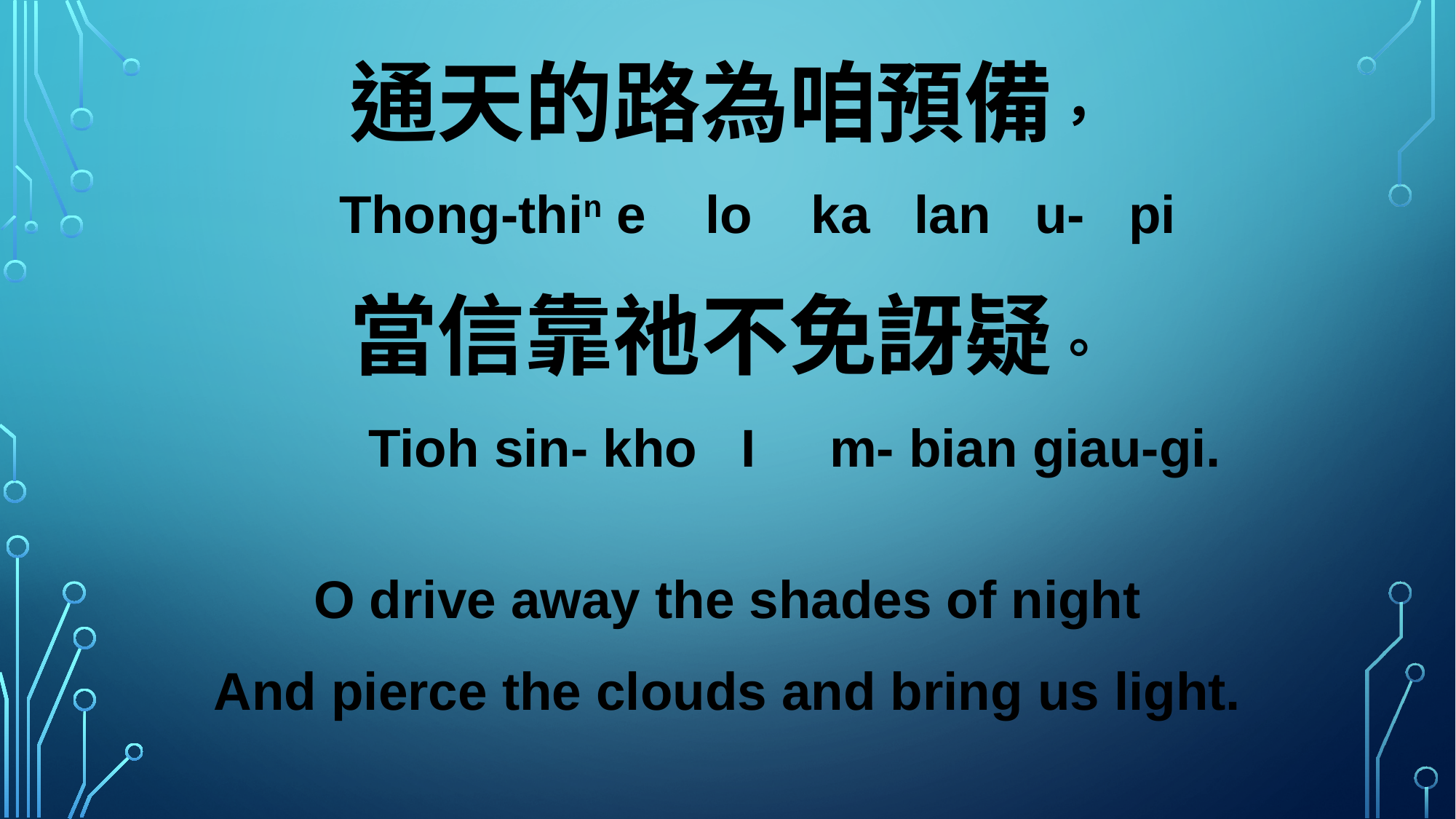

通天的路為咱預備，
         Thong-thin e    lo    ka   lan   u-   pi
當信靠祂不免訝疑。
           Tioh sin- kho   I     m- bian giau-gi.

O drive away the shades of night
And pierce the clouds and bring us light.